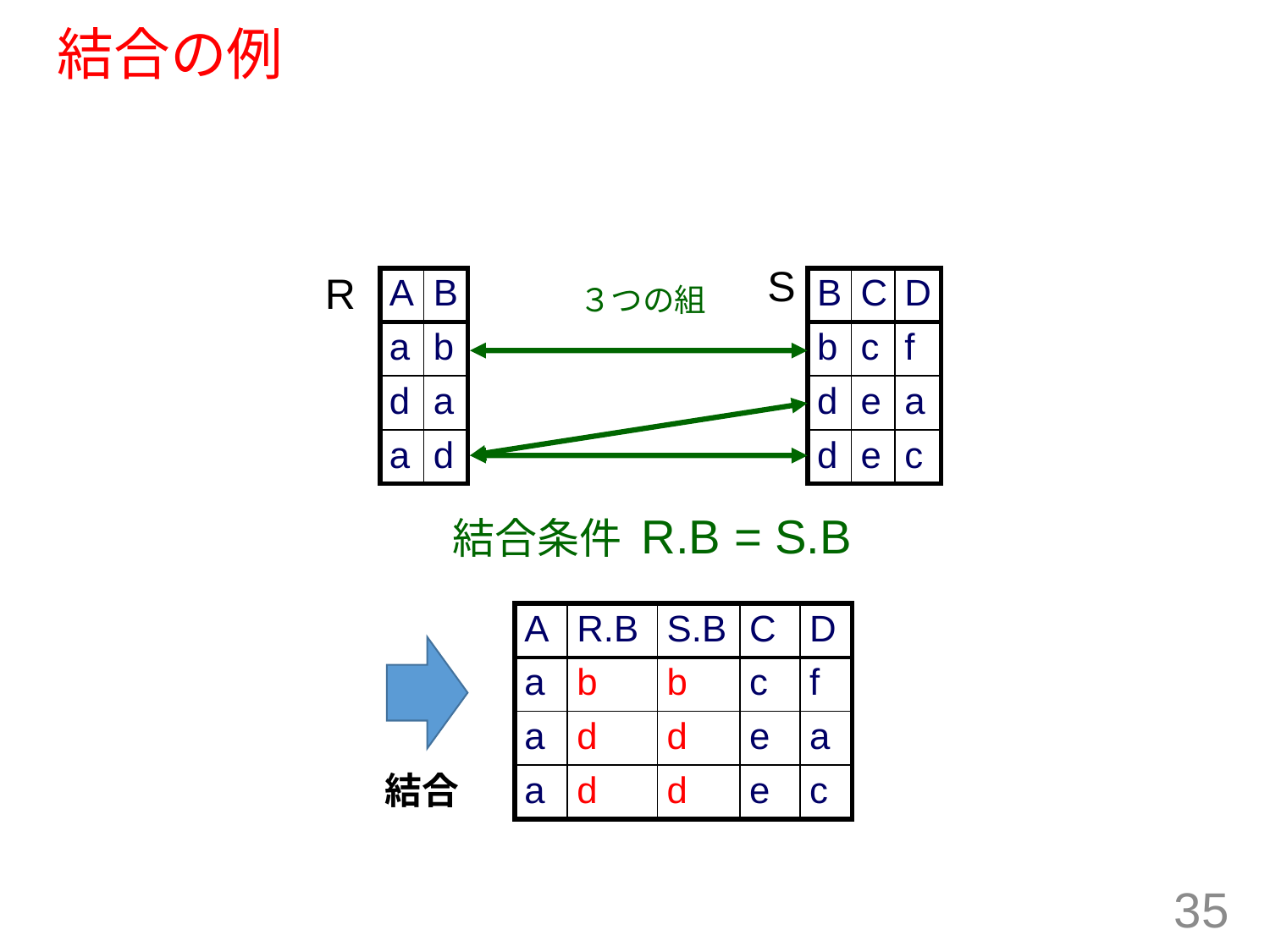

# 結合の例
S
R
| A | B |
| --- | --- |
| a | b |
| d | a |
| a | d |
| B | C | D |
| --- | --- | --- |
| b | c | f |
| d | e | a |
| d | e | c |
３つの組

結合条件 R.B = S.B
| A | R.B | S.B | C | D |
| --- | --- | --- | --- | --- |
| a | b | b | c | f |
| a | d | d | e | a |
| a | d | d | e | c |

結合
35